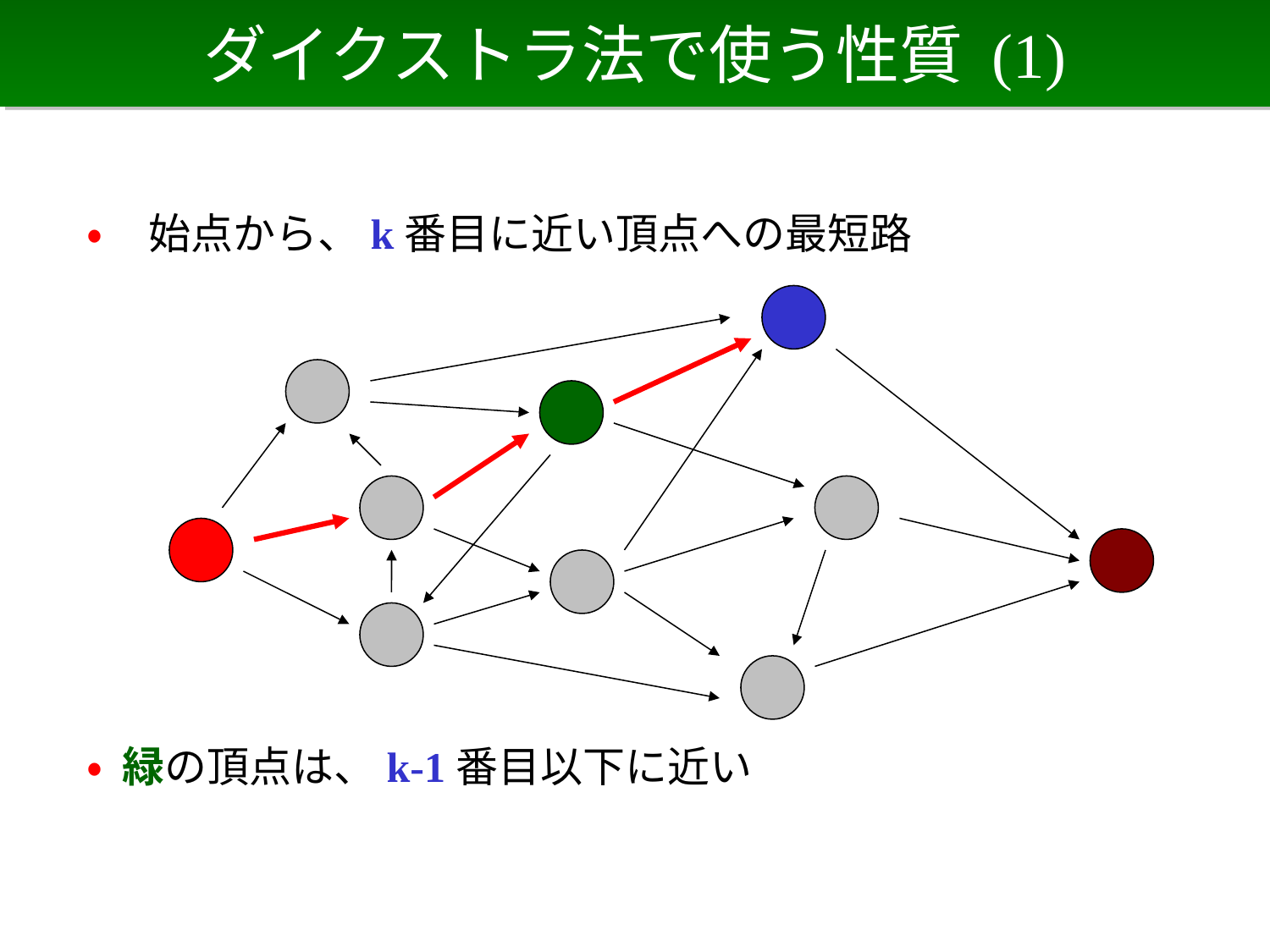

# ダイクストラ法で使う性質 (1)
• 始点から、k番目に近い頂点への最短路

• 緑の頂点は、k-1番目以下に近い